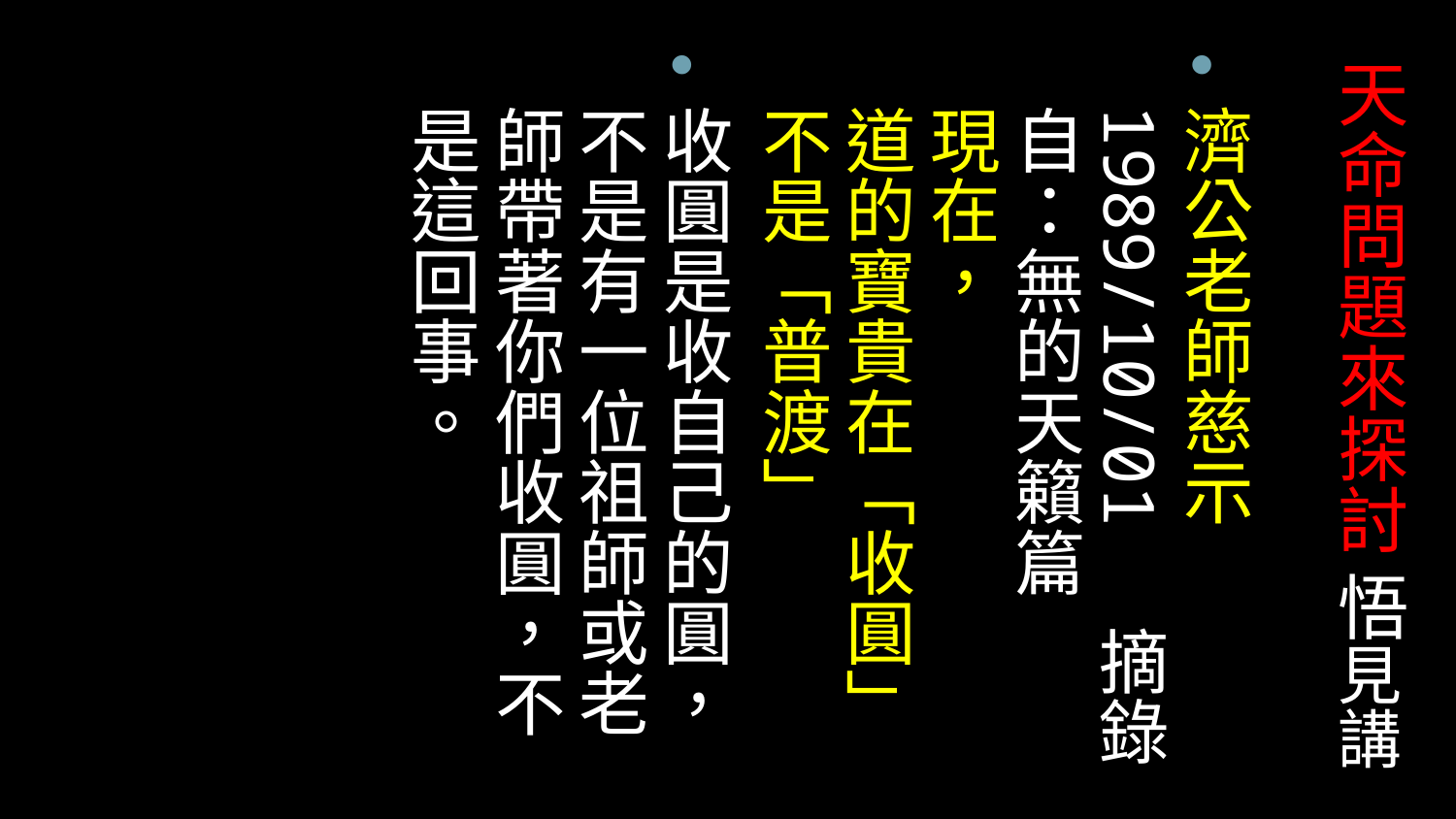

濟公老師慈示1989/10/01  摘錄自：無的天籟篇
現在，
道的寶貴在「收圓」
不是「普渡」
收圓是收自己的圓，
不是有一位祖師或老師帶著你們收圓，不是這回事。

# 天命問題來探討 悟見講